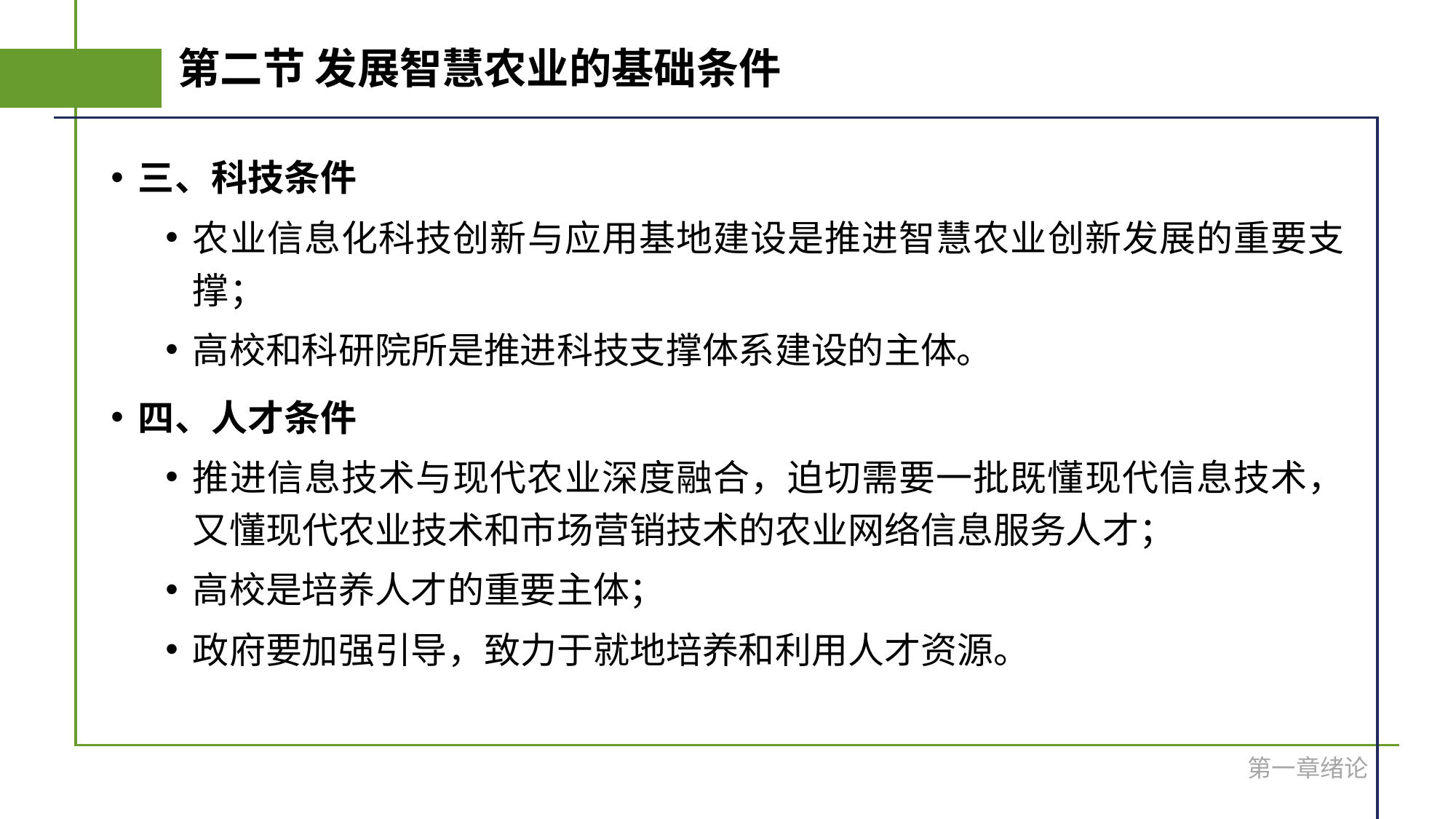

# 第二节 发展智慧农业的基础条件
三、科技条件
农业信息化科技创新与应用基地建设是推进智慧农业创新发展的重要支撑；
高校和科研院所是推进科技支撑体系建设的主体。
四、人才条件
推进信息技术与现代农业深度融合，迫切需要一批既懂现代信息技术，又懂现代农业技术和市场营销技术的农业网络信息服务人才；
高校是培养人才的重要主体；
政府要加强引导，致力于就地培养和利用人才资源。
第一章绪论